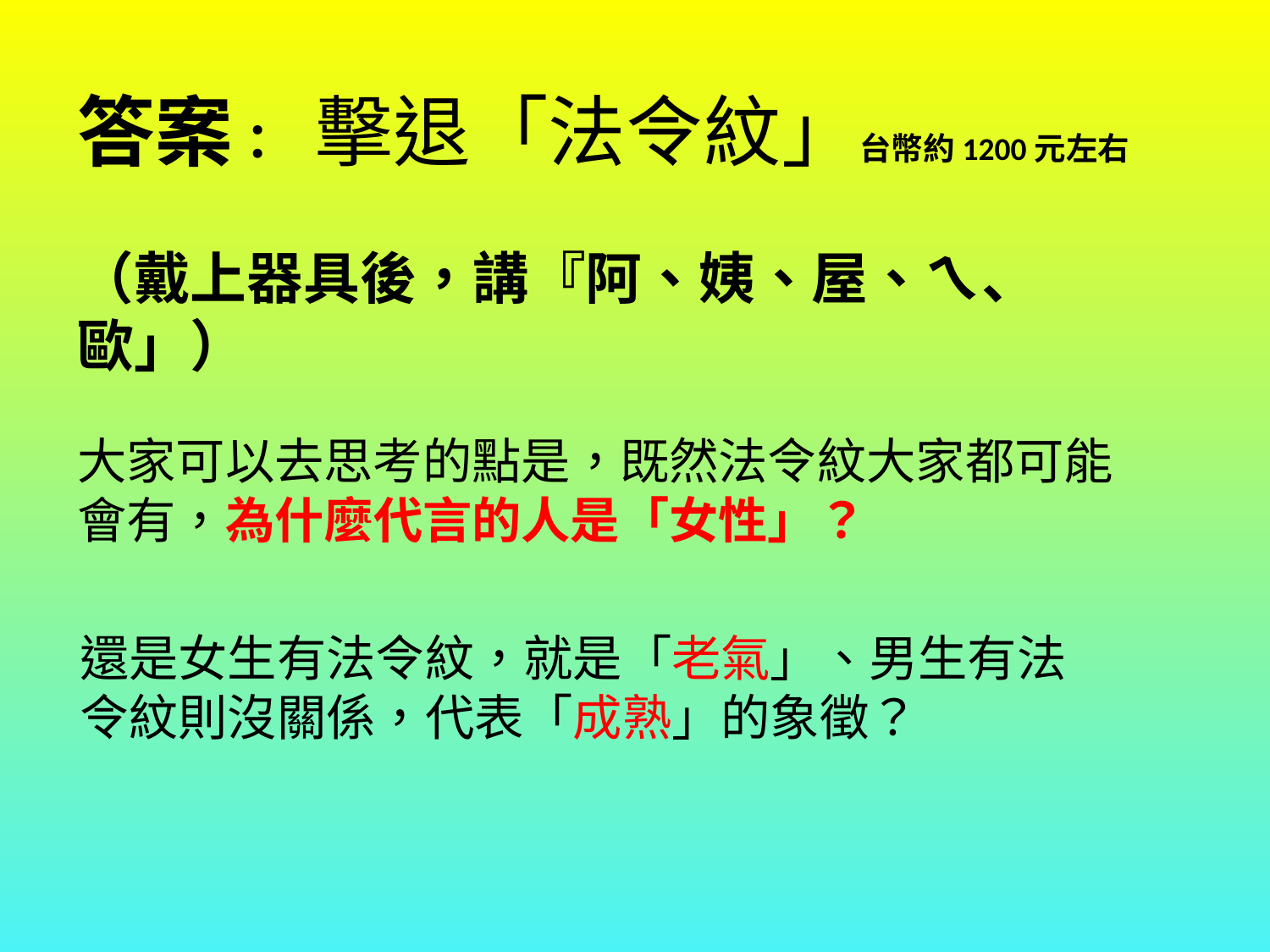

答案：   擊退「法令紋」台幣約1200元左右

（戴上器具後，講『阿、姨、屋、ㄟ、歐」）

大家可以去思考的點是，既然法令紋大家都可能會有，為什麼代言的人是「女性」？

還是女生有法令紋，就是「老氣」、男生有法令紋則沒關係，代表「成熟」的象徵？